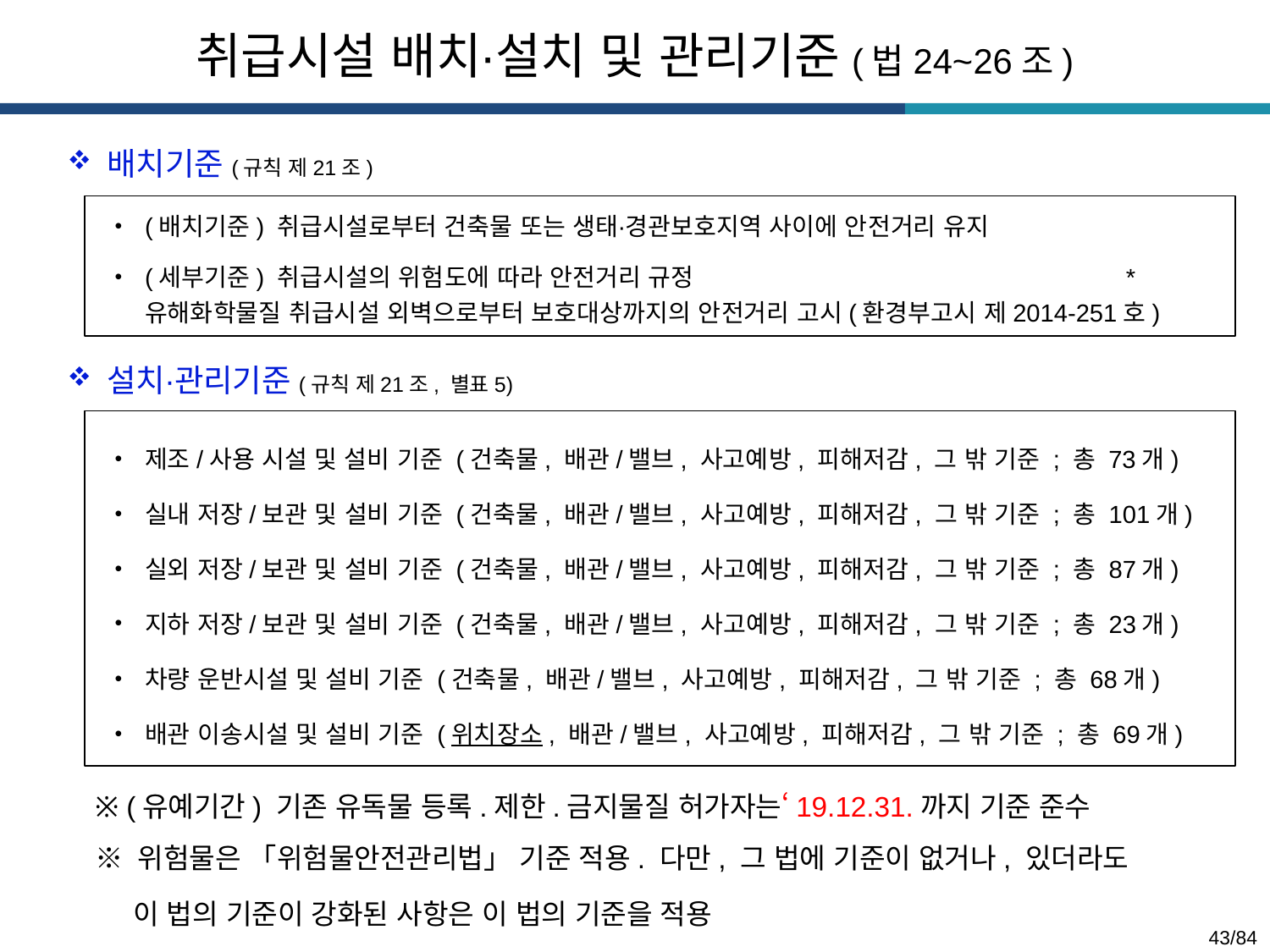

취급시설 배치∙설치 및 관리기준(법24~26조)
배치기준(규칙 제21조)
(배치기준) 취급시설로부터 건축물 또는 생태∙경관보호지역 사이에 안전거리 유지
(세부기준) 취급시설의 위험도에 따라 안전거리 규정                                                             *유해화학물질 취급시설 외벽으로부터 보호대상까지의 안전거리 고시(환경부고시 제2014-251호)
설치∙관리기준(규칙 제21조, 별표5)
제조/사용 시설 및 설비 기준 (건축물, 배관/밸브, 사고예방, 피해저감, 그 밖 기준 ; 총 73개)
실내 저장/보관 및 설비 기준 (건축물, 배관/밸브, 사고예방, 피해저감, 그 밖 기준 ; 총 101개)
실외 저장/보관 및 설비 기준 (건축물, 배관/밸브, 사고예방, 피해저감, 그 밖 기준 ; 총 87개)
지하 저장/보관 및 설비 기준 (건축물, 배관/밸브, 사고예방, 피해저감, 그 밖 기준 ; 총 23개)
차량 운반시설 및 설비 기준 (건축물, 배관/밸브, 사고예방, 피해저감, 그 밖 기준 ; 총 68개)
배관 이송시설 및 설비 기준 (위치장소, 배관/밸브, 사고예방, 피해저감, 그 밖 기준 ; 총 69개)
※ (유예기간) 기존 유독물 등록.제한.금지물질 허가자는‘19.12.31.까지 기준 준수
※ 위험물은 「위험물안전관리법」 기준 적용. 다만, 그 법에 기준이 없거나, 있더라도
    이 법의 기준이 강화된 사항은 이 법의 기준을 적용